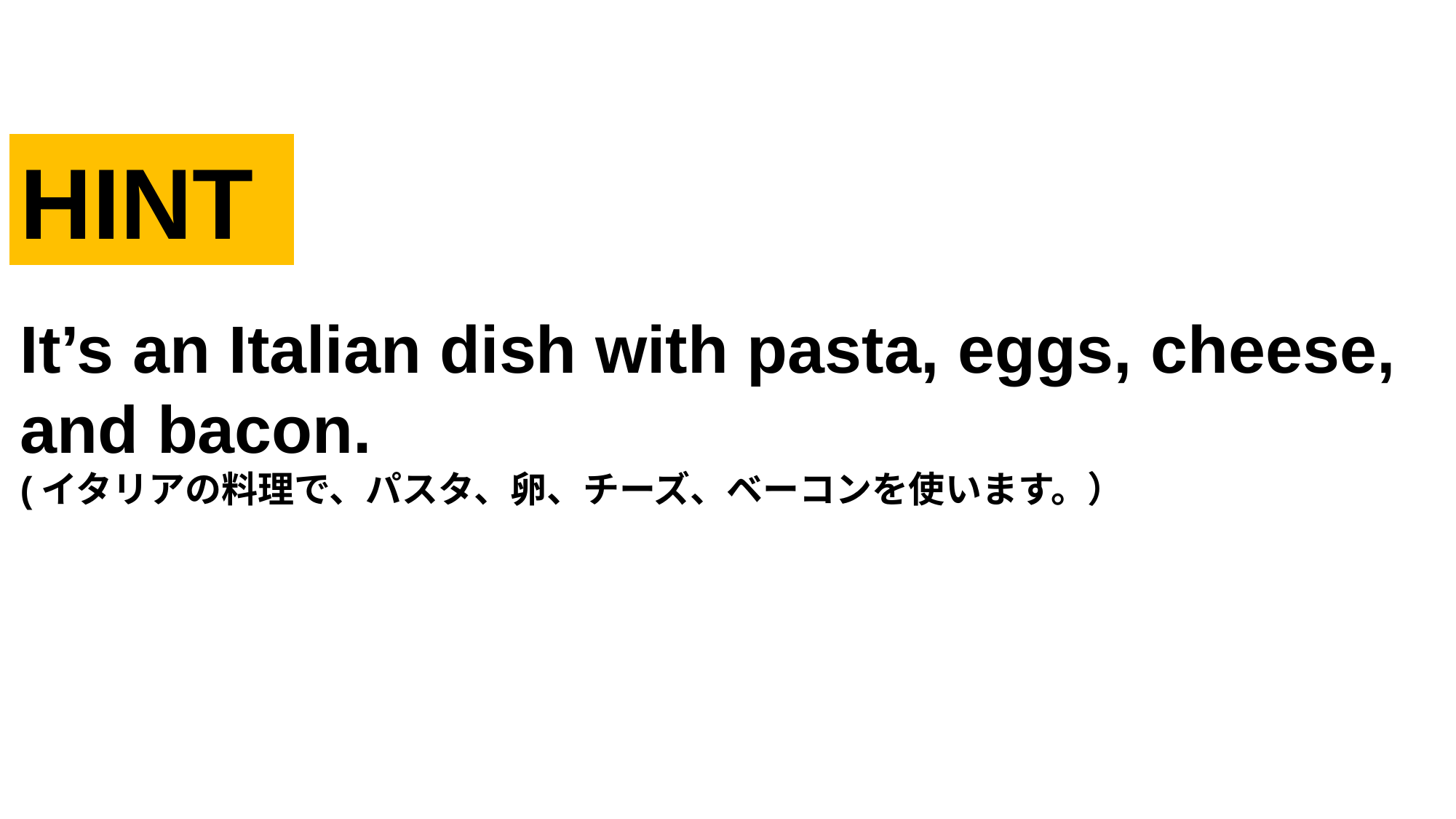

HINT
It’s an Italian dish with pasta, eggs, cheese, and bacon.
(イタリアの料理で、パスタ、卵、チーズ、ベーコンを使います。）